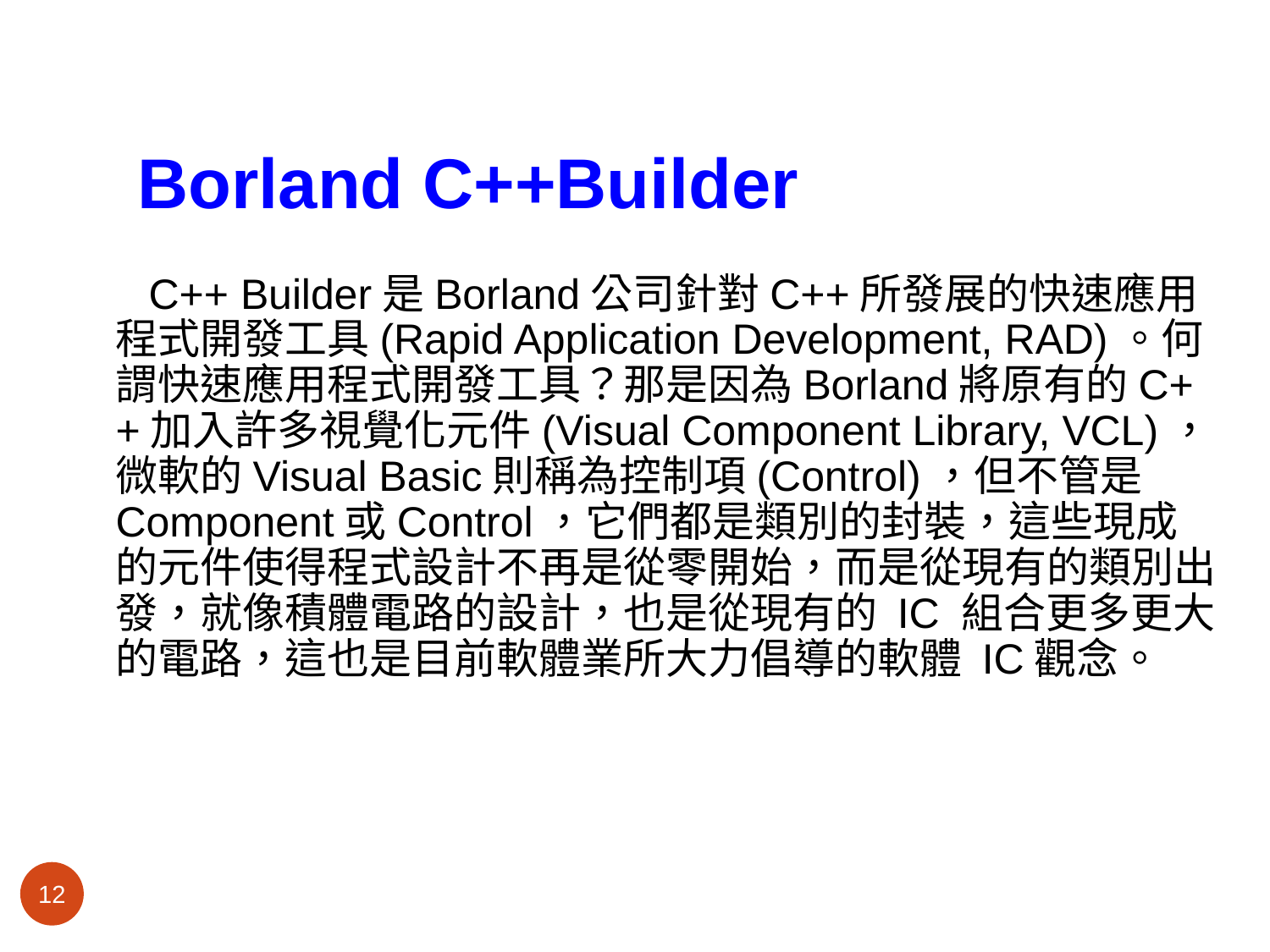

# Borland C++Builder
      C++ Builder是Borland公司針對C++所發展的快速應用程式開發工具(Rapid Application Development, RAD)。何謂快速應用程式開發工具？那是因為Borland將原有的C++加入許多視覺化元件(Visual Component Library, VCL)，微軟的Visual Basic則稱為控制項(Control)，但不管是Component或Control，它們都是類別的封裝，這些現成的元件使得程式設計不再是從零開始，而是從現有的類別出發，就像積體電路的設計，也是從現有的 IC 組合更多更大的電路，這也是目前軟體業所大力倡導的軟體 IC觀念。

12